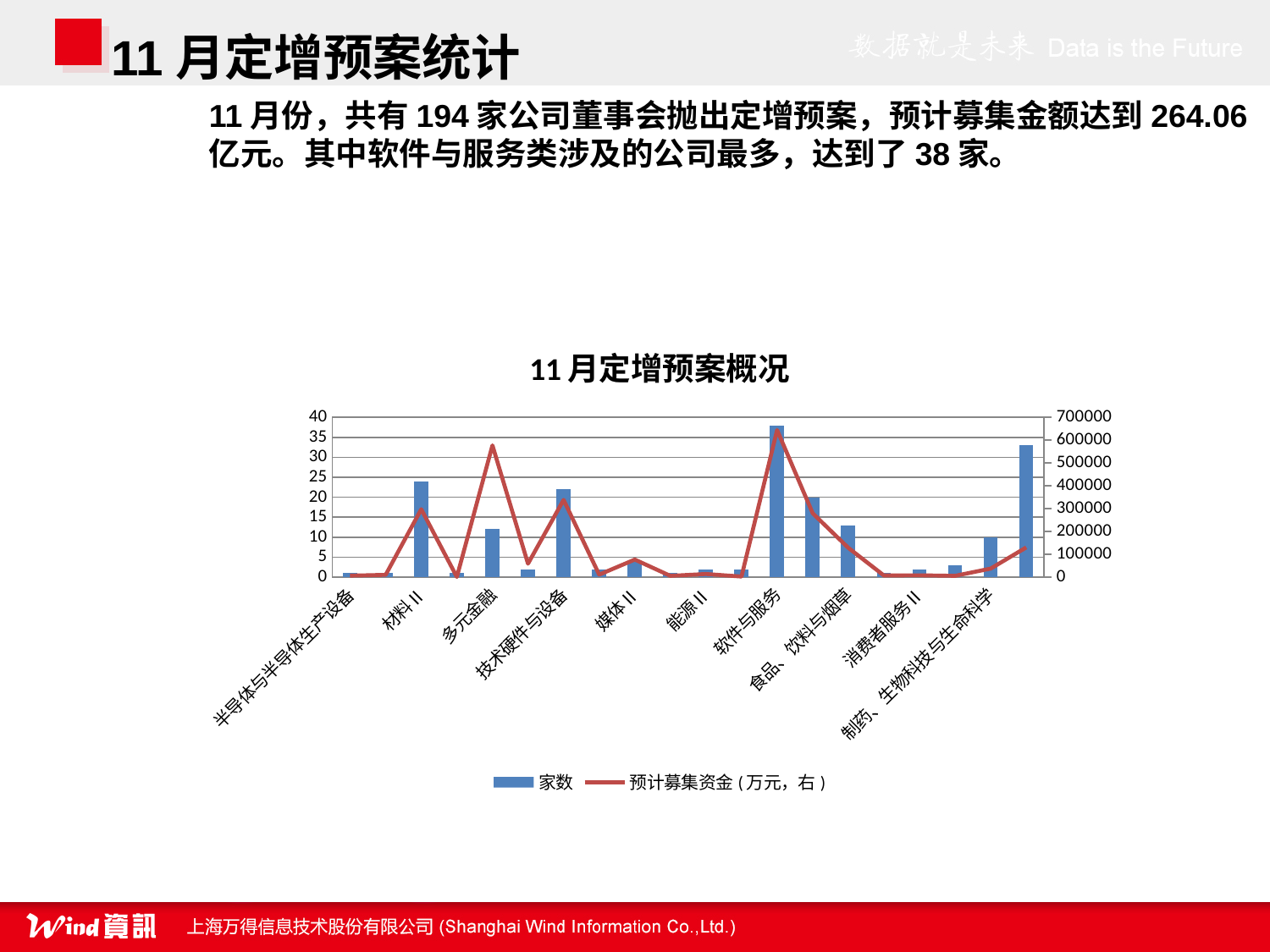

11月定增预案统计
11月份，共有194家公司董事会抛出定增预案，预计募集金额达到264.06亿元。其中软件与服务类涉及的公司最多，达到了38家。

### Chart: 11月定增预案概况

| Category | 家数 | 预计募集资金(万元，右) |
|---|---|---|
| 半导体与半导体生产设备 | 1.0 | 6500.0 |
| 保险Ⅱ | 1.0 | 10000.0 |
| 材料Ⅱ | 24.0 | 297641.8386 |
| 电信服务Ⅱ | 1.0 | 721.0 |
| 多元金融 | 12.0 | 577282.2 |
| 公用事业Ⅱ | 2.0 | 58874.2 |
| 技术硬件与设备 | 22.0 | 338450.76725 |
| 零售业 | 2.0 | 10900.0008 |
| 媒体Ⅱ | 4.0 | 77000.0 |
| 耐用消费品与服装 | 1.0 | 5600.000000000001 |
| 能源Ⅱ | 2.0 | 13680.999999999998 |
| 汽车与汽车零部件 | 2.0 | 2560.0 |
| 软件与服务 | 38.0 | 644421.715214 |
| 商业和专业服务 | 20.0 | 279881.79 |
| 食品、饮料与烟草 | 13.0 | 128503.5912 |
| 食品与主要用品零售Ⅱ | 1.0 | 7233.0003 |
| 消费者服务Ⅱ | 2.0 | 8073.999 |
| 医疗保健设备与服务 | 3.0 | 5523.505588 |
| 制药、生物科技与生命科学 | 10.0 | 37293.158228 |
| 资本货物 | 33.0 | 130430.82 |